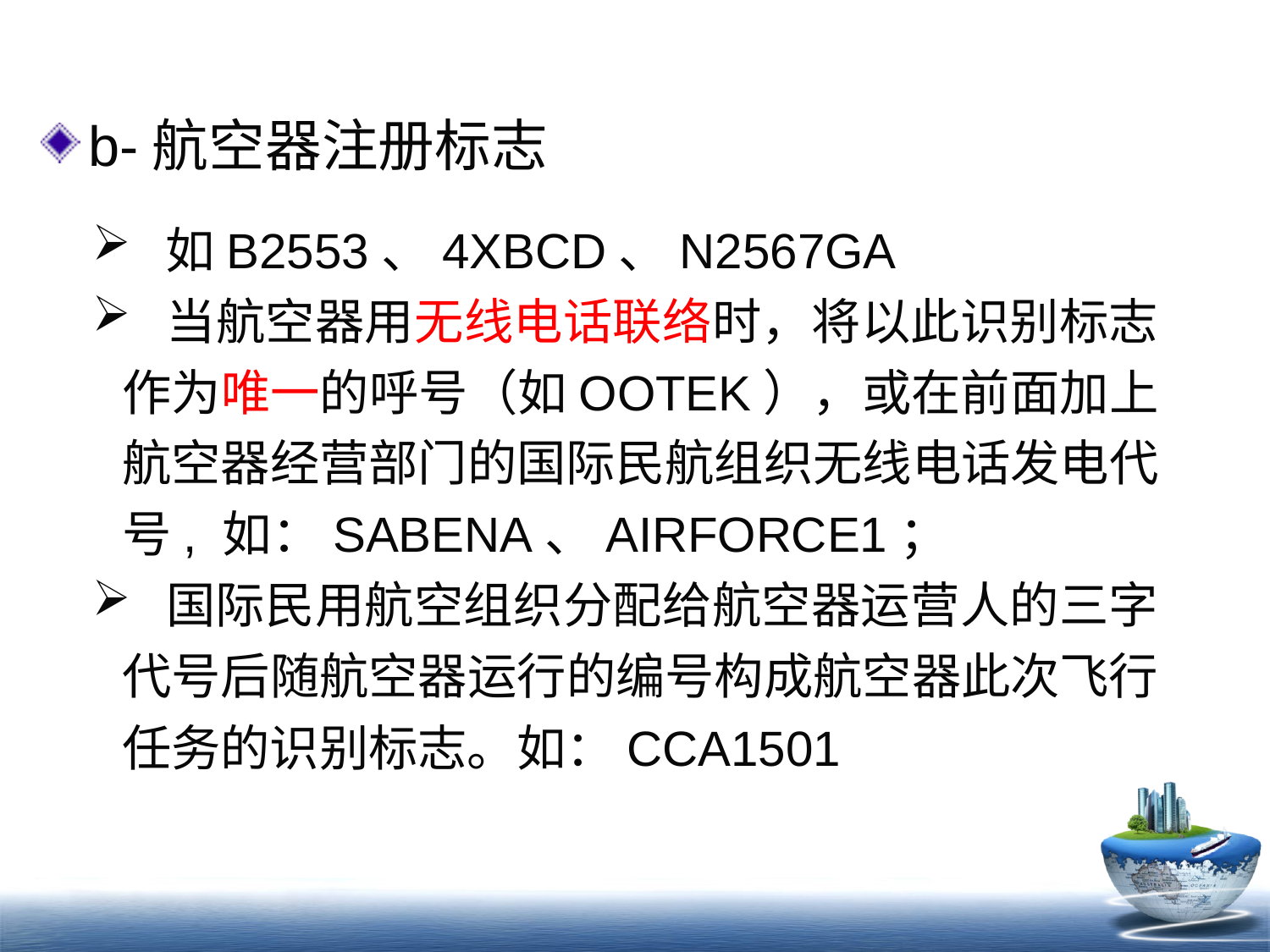

b-航空器注册标志
  如B2553、4XBCD、N2567GA
  当航空器用无线电话联络时，将以此识别标志作为唯一的呼号（如OOTEK），或在前面加上航空器经营部门的国际民航组织无线电话发电代号, 如：SABENA、AIRFORCE1；
  国际民用航空组织分配给航空器运营人的三字代号后随航空器运行的编号构成航空器此次飞行任务的识别标志。如：CCA1501